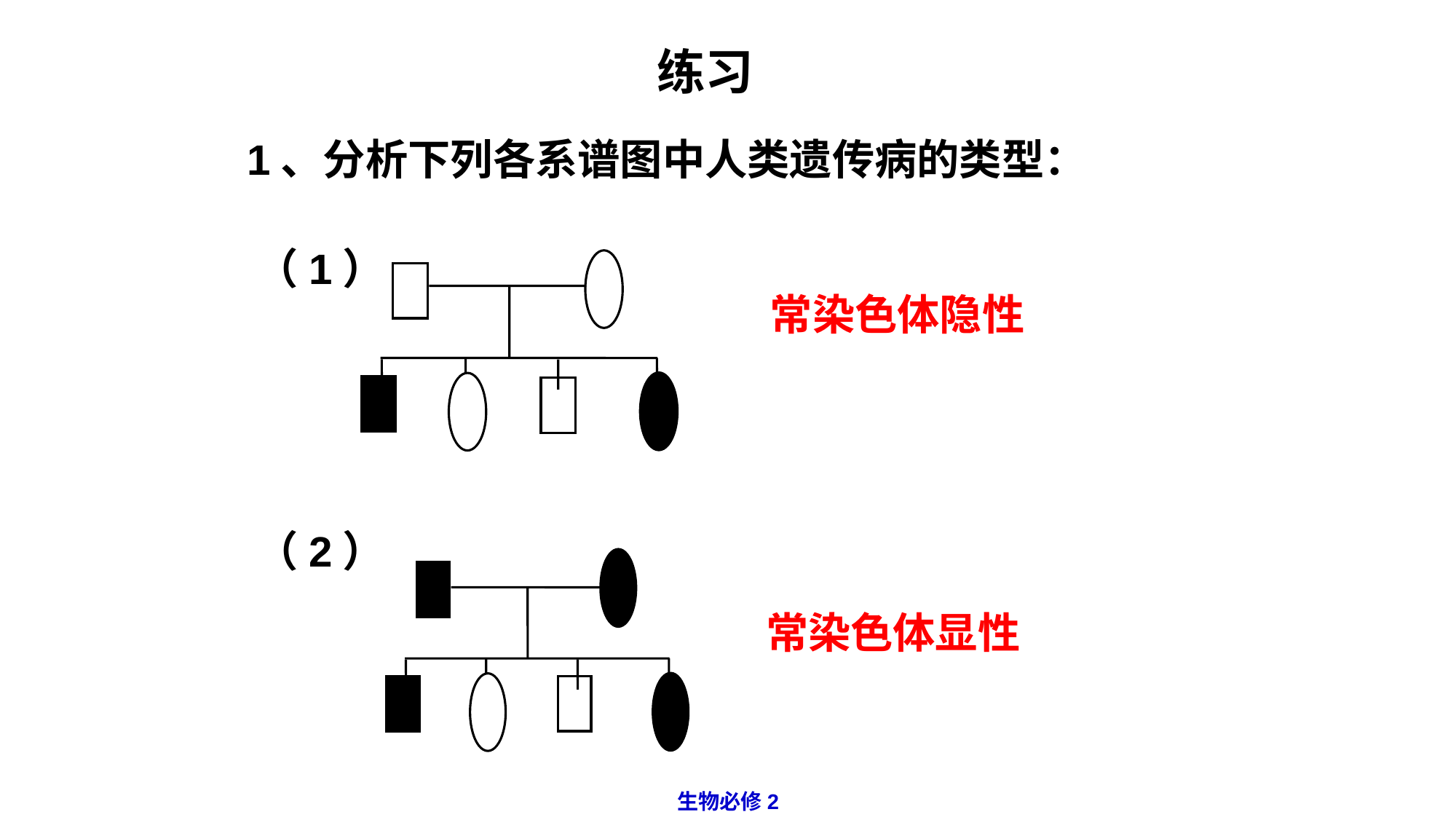

练习
1、分析下列各系谱图中人类遗传病的类型：
（1）

常染色体隐性
（2）

常染色体显性
生物必修2